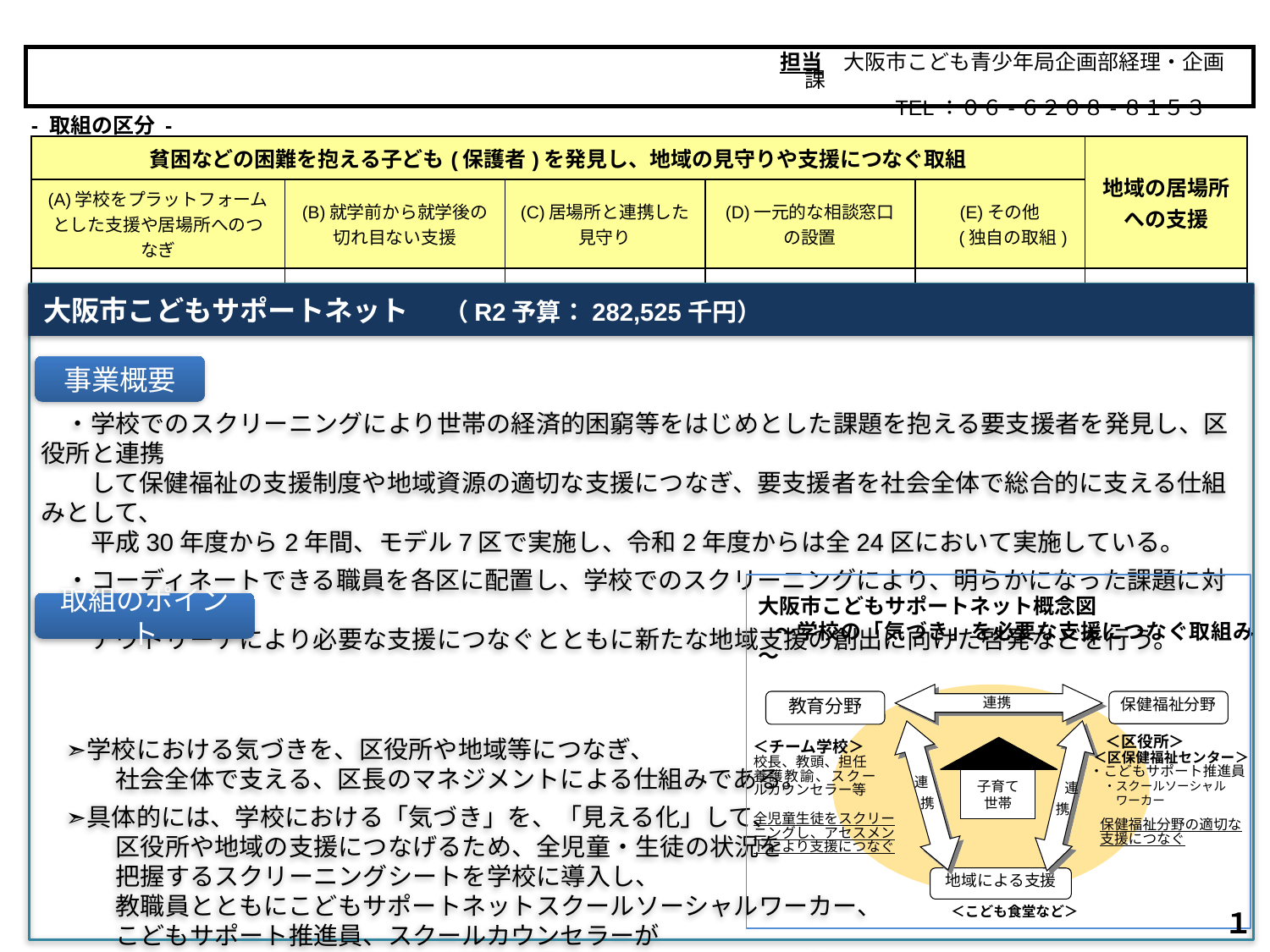

担当　大阪市こども青少年局企画部経理・企画課
　　　　　 TEL：０６-６２０８-８１５３

大阪市
- 取組の区分 -
| 貧困などの困難を抱える子ども(保護者)を発見し、地域の見守りや支援につなぐ取組 |  |  |  |  | 地域の居場所 への支援 |
| --- | --- | --- | --- | --- | --- |
| (A)学校をプラットフォームとした支援や居場所へのつなぎ | (B)就学前から就学後の 切れ目ない支援 | (C)居場所と連携した 見守り | (D)一元的な相談窓口 の設置 | (E)その他 　 (独自の取組) |  |
| ○ |  |  |  |  |  |
大阪市こどもサポートネット 　（R2予算：282,525千円）

　・学校でのスクリーニングにより世帯の経済的困窮等をはじめとした課題を抱える要支援者を発見し、区役所と連携
　　して保健福祉の支援制度や地域資源の適切な支援につなぎ、要支援者を社会全体で総合的に支える仕組みとして、
　　平成30年度から2年間、モデル7区で実施し、令和2年度からは全24区において実施している。

　・コーディネートできる職員を各区に配置し、学校でのスクリーニングにより、明らかになった課題に対し、
　　アウトリーチにより必要な支援につなぐとともに新たな地域支援の創出に向けた啓発などを行う。

　➣学校における気づきを、区役所や地域等につなぎ、
　　　社会全体で支える、区長のマネジメントによる仕組みである。

　➣具体的には、学校における「気づき」を、「見える化」して、
　　　区役所や地域の支援につなげるため、全児童・生徒の状況を
　　　把握するスクリーニングシートを学校に導入し、
　　　教職員とともにこどもサポートネットスクールソーシャルワーカー、
　　　こどもサポート推進員、スクールカウンセラーが
　　　スクリーニングシートを基に専門的な見地からアセスメントを行い、
　　　課題に応じた適切な支援につなげる事業である。

事業概要

大阪市こどもサポートネット概念図
～学校の「気づき」を必要な支援につなぐ取組み～

教育分野
保健福祉分野
連携
＜区役所＞
＜区保健福祉センター＞
・こどもサポート推進員
　　・スクールソーシャル
　　　ワーカー

＜チーム学校＞
校長、教頭、担任
養護教諭、スクールカウンセラー等

連
携
子育て
世帯
　 連
携

全児童生徒をスクリー
ニングし、アセスメン
トにより支援につなぐ

保健福祉分野の適切な
支援につなぐ
地域による支援
＜こども食堂など＞

取組のポイント
１